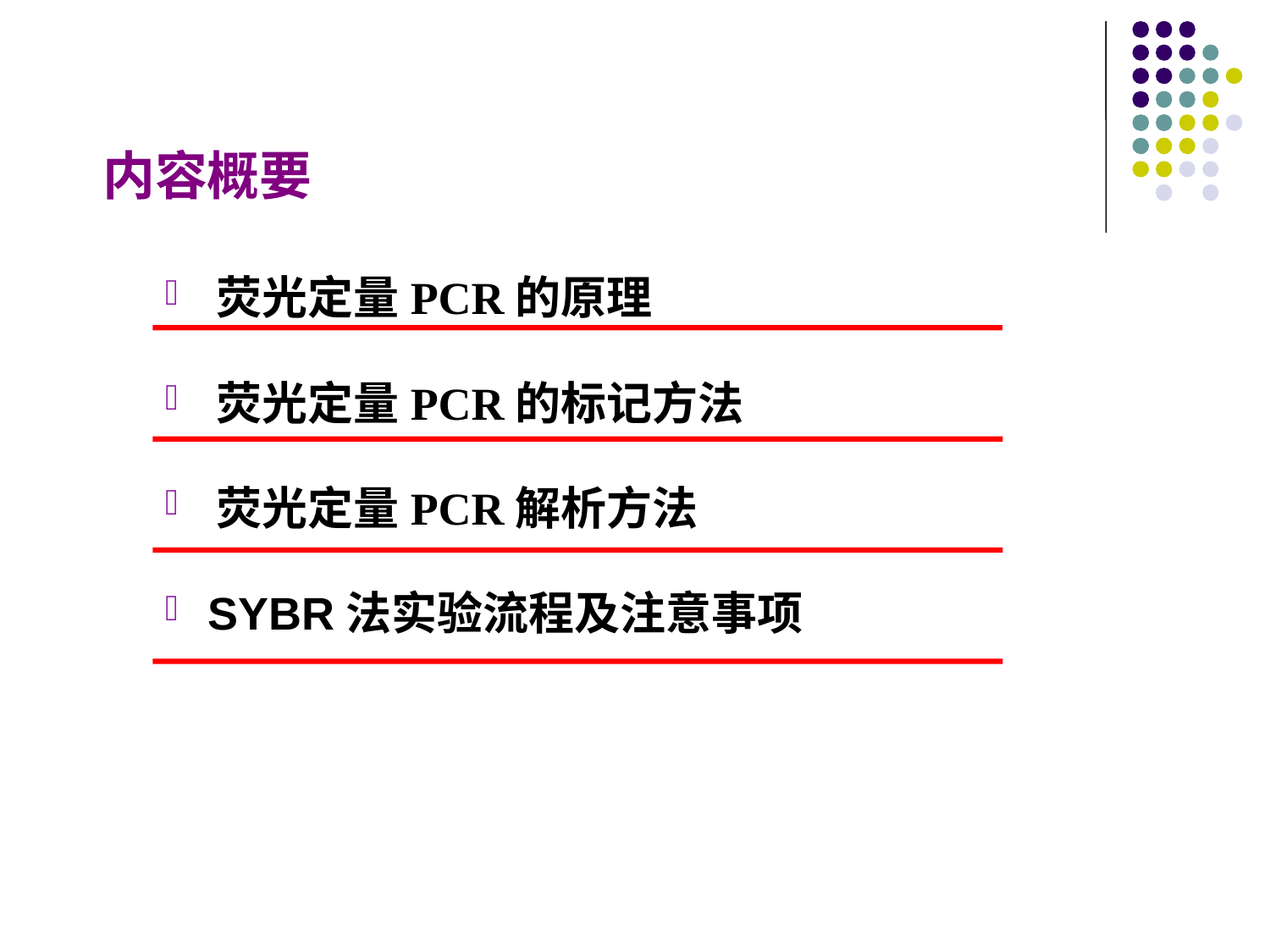

内容概要
 荧光定量PCR的原理
 荧光定量PCR的标记方法
 荧光定量PCR解析方法
 SYBR法实验流程及注意事项